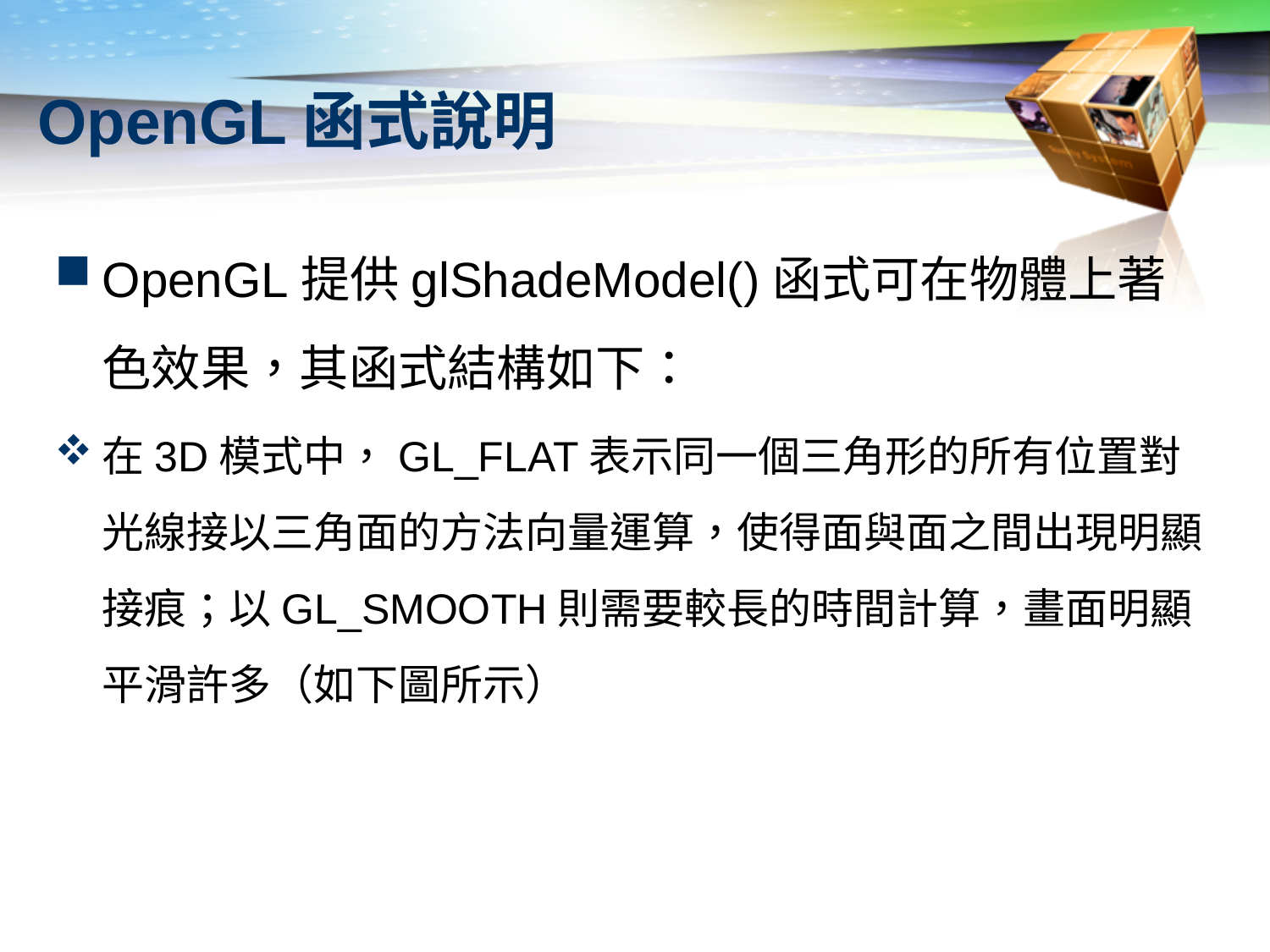

# OpenGL函式說明
OpenGL提供glShadeModel()函式可在物體上著色效果，其函式結構如下：
在3D模式中，GL_FLAT表示同一個三角形的所有位置對光線接以三角面的方法向量運算，使得面與面之間出現明顯接痕；以GL_SMOOTH則需要較長的時間計算，畫面明顯平滑許多（如下圖所示）